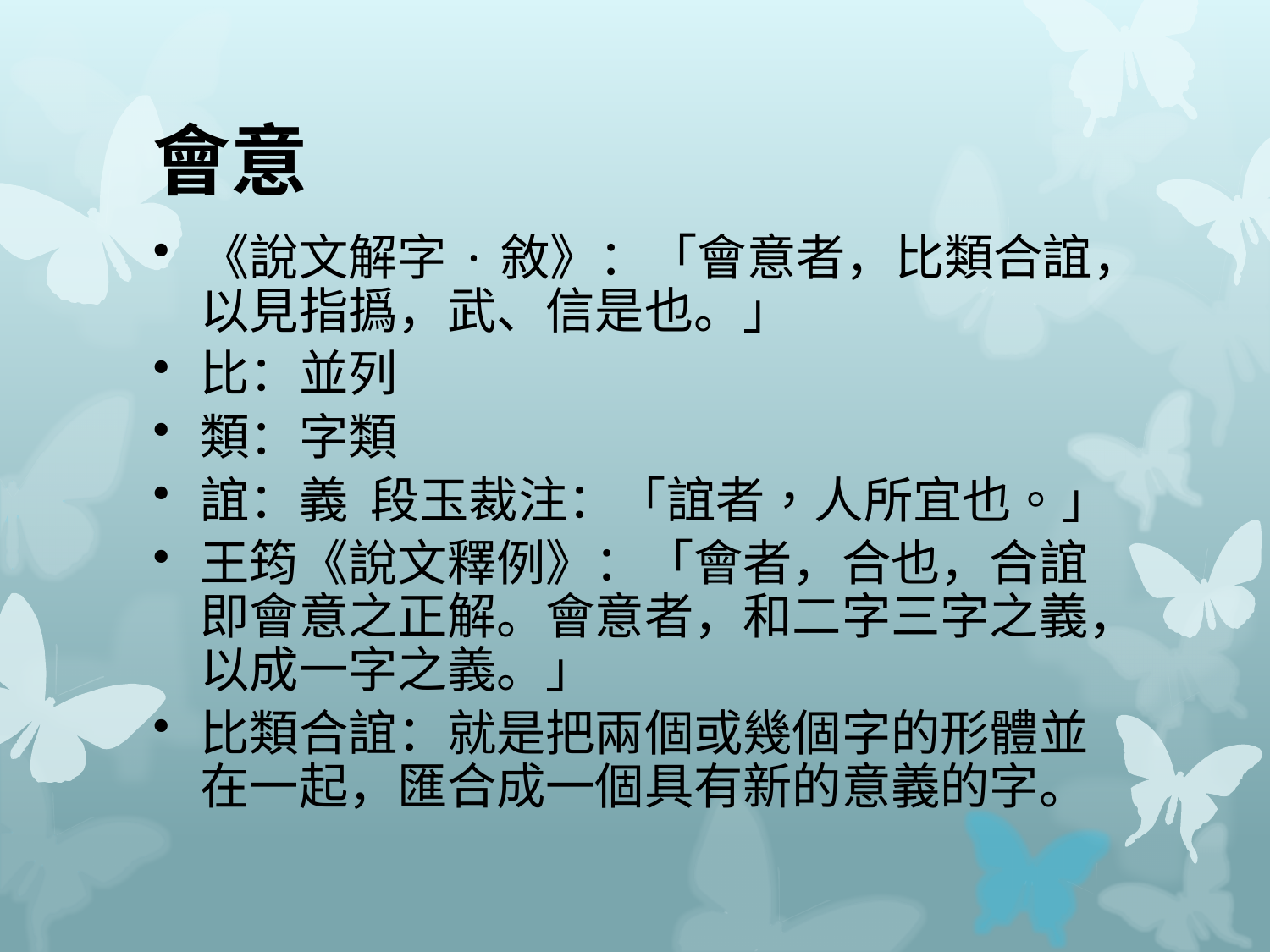

# 會意
《說文解字·敘》：「會意者，比類合誼，以見指撝，武、信是也。」
比：並列
類：字類
誼：義  段玉裁注：「誼者，人所宜也。」
王筠《說文釋例》：「會者，合也，合誼即會意之正解。會意者，和二字三字之義，以成一字之義。」
比類合誼：就是把兩個或幾個字的形體並在一起，匯合成一個具有新的意義的字。